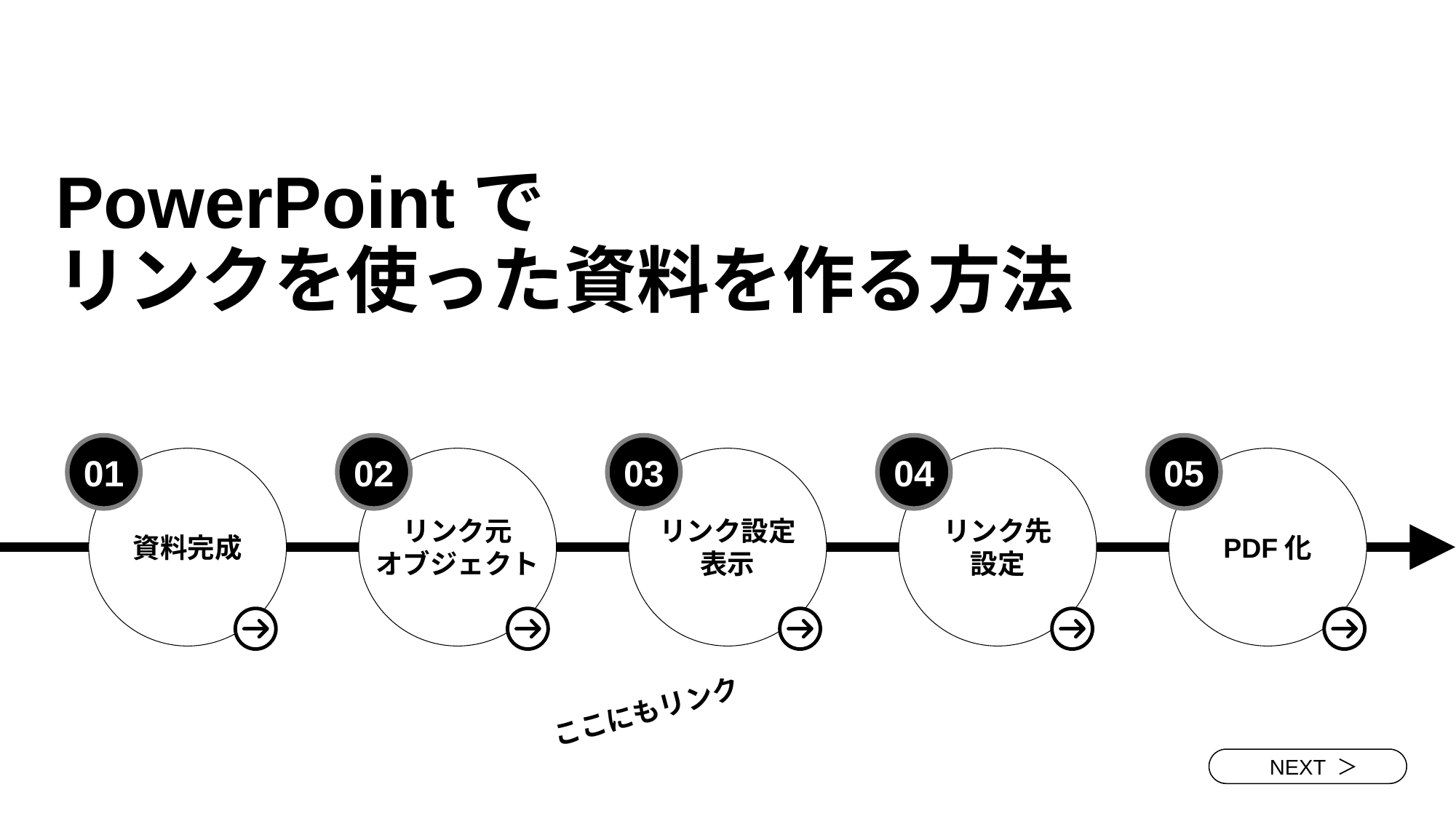

# PowerPointで リンクを使った資料を作る方法
01
02
03
04
05
資料完成
リンク元
オブジェクト
リンク設定
表示
リンク先
設定
PDF化

ここにもリンク